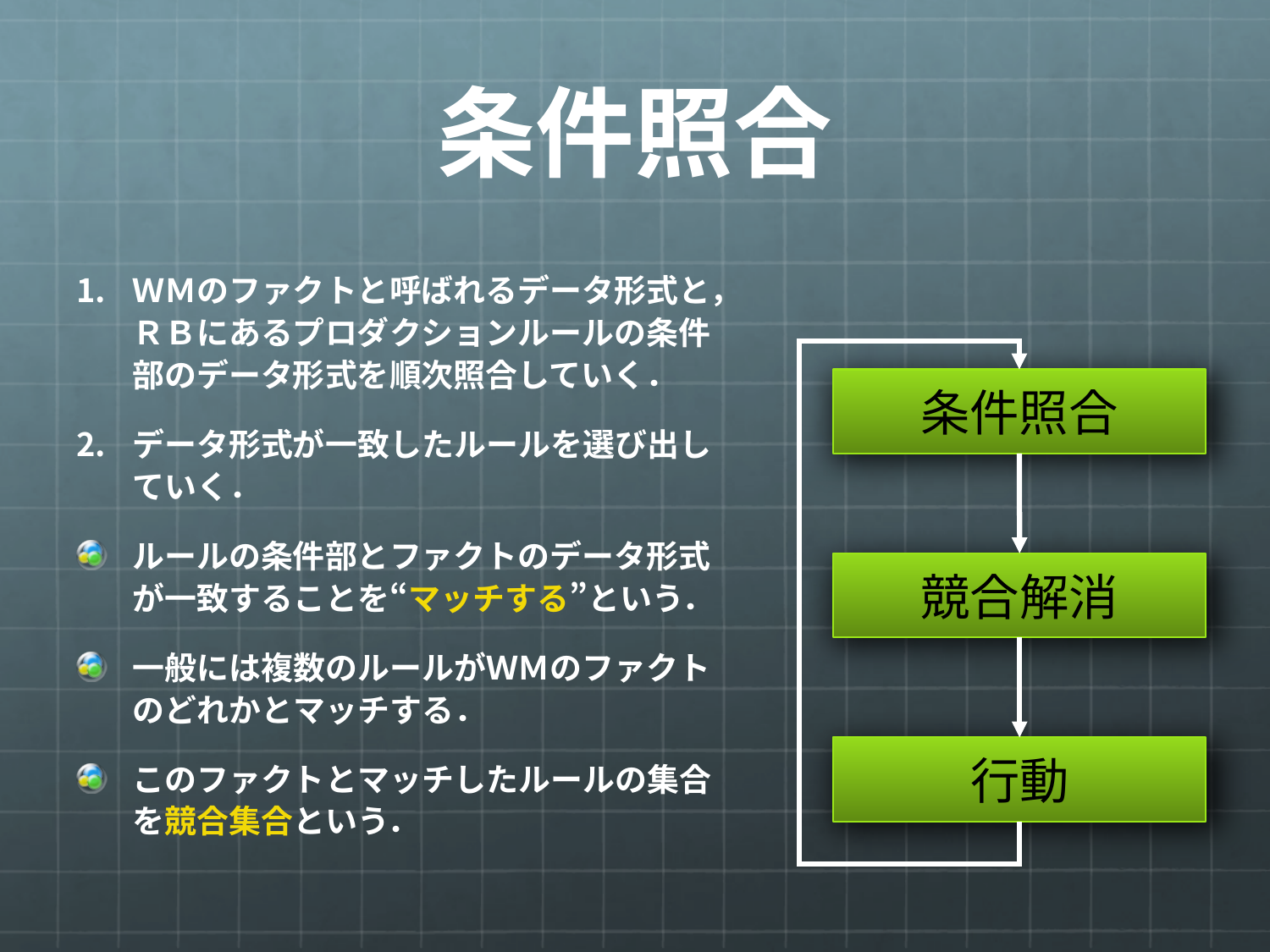

# 条件照合
ＷＭのファクトと呼ばれるデータ形式と，ＲＢにあるプロダクションルールの条件部のデータ形式を順次照合していく．
データ形式が一致したルールを選び出していく．
ルールの条件部とファクトのデータ形式が一致することを“マッチする”という．
一般には複数のルールがＷＭのファクトのどれかとマッチする．
このファクトとマッチしたルールの集合を競合集合という．
条件照合
競合解消
行動